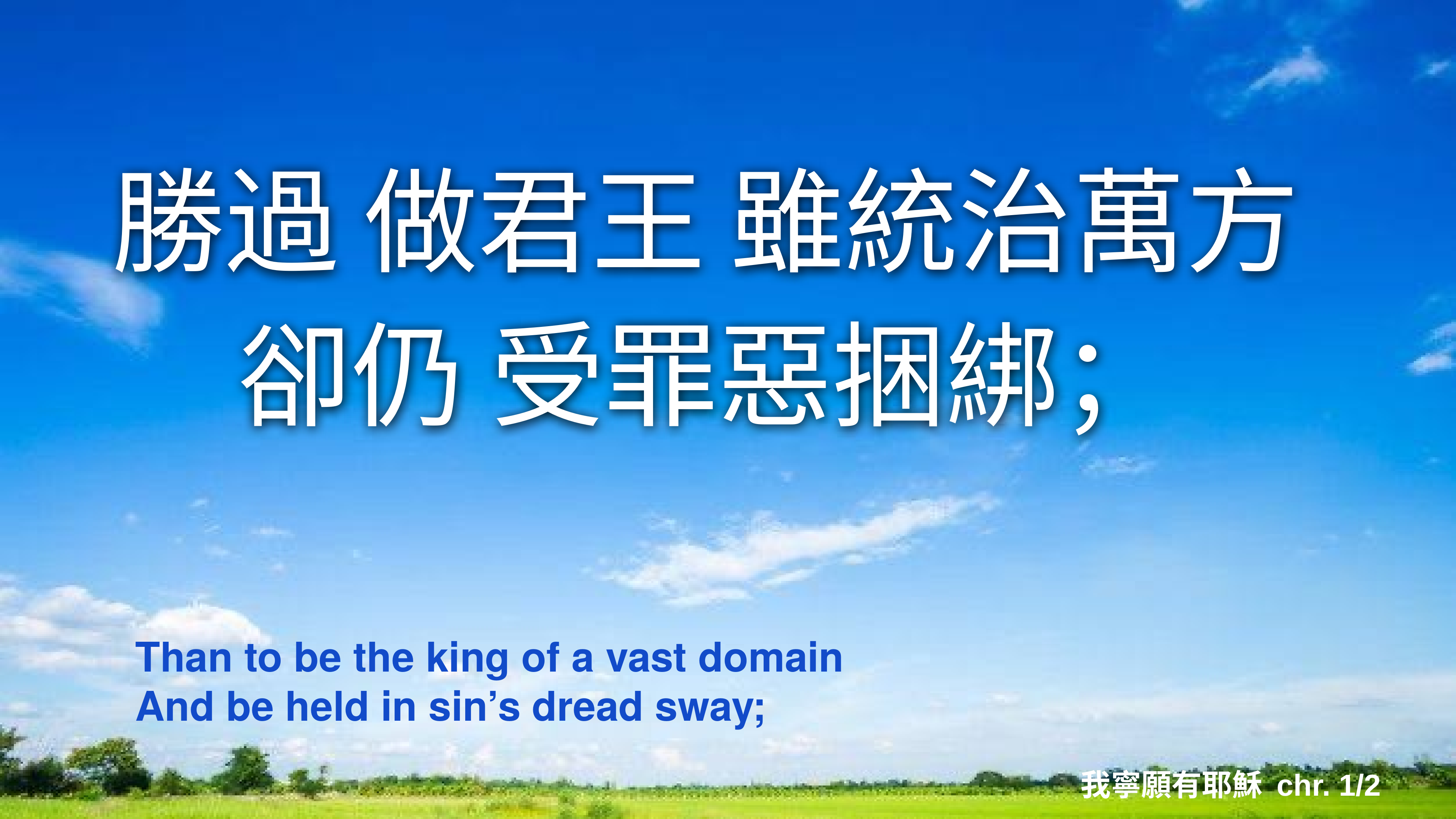

勝過 做君王 雖統治萬方
卻仍 受罪惡捆綁；
Than to be the king of a vast domain
And be held in sin’s dread sway;
我寧願有耶穌 chr. 1/2